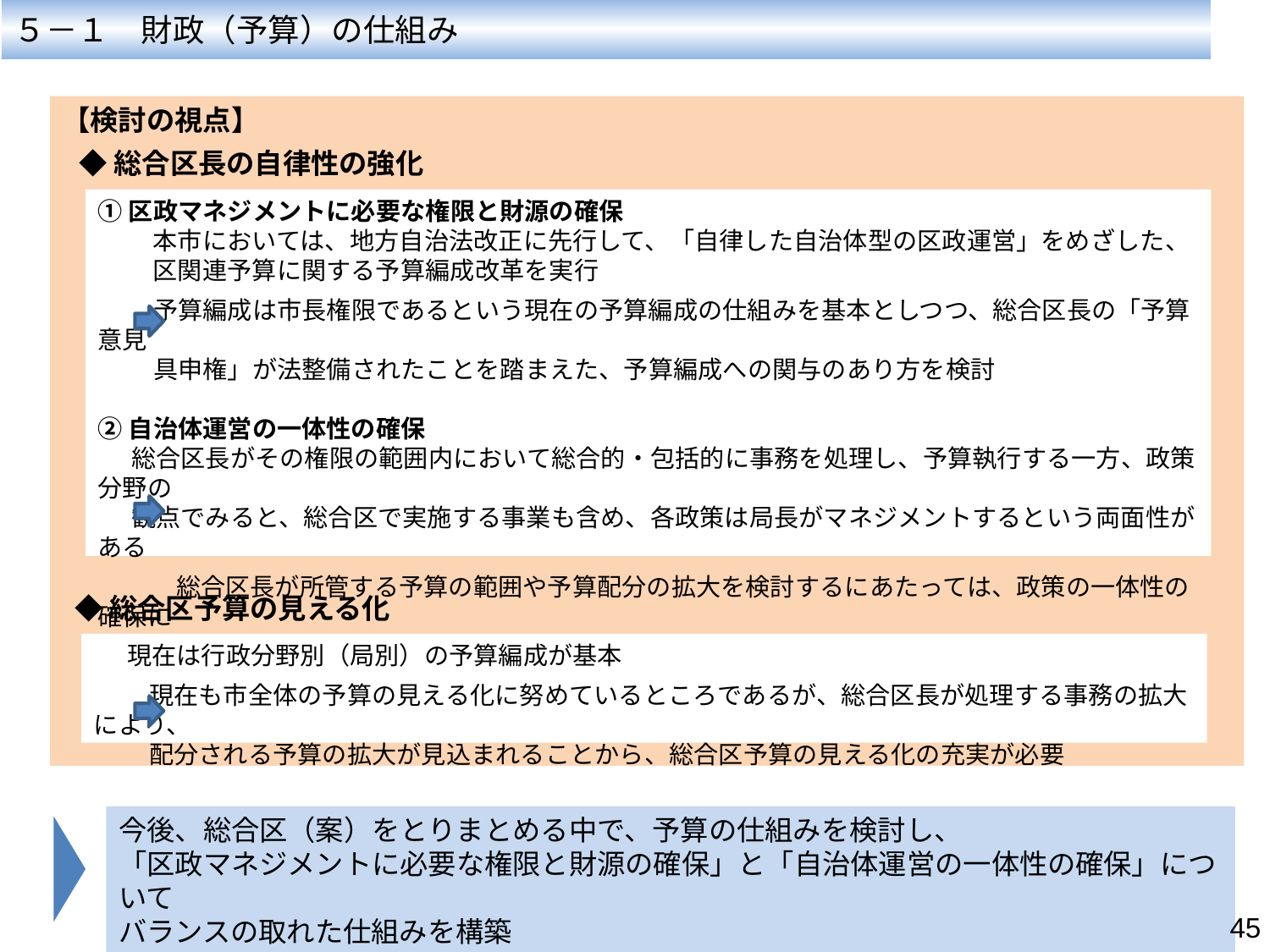

５－１　財政（予算）の仕組み

【検討の視点】

◆総合区長の自律性の強化
①区政マネジメントに必要な権限と財源の確保
　　 本市においては、地方自治法改正に先行して、「自律した自治体型の区政運営」をめざした、
　　 区関連予算に関する予算編成改革を実行

         予算編成は市長権限であるという現在の予算編成の仕組みを基本としつつ、総合区長の「予算意見
         具申権」が法整備されたことを踏まえた、予算編成への関与のあり方を検討

②自治体運営の一体性の確保
     総合区長がその権限の範囲内において総合的・包括的に事務を処理し、予算執行する一方、政策分野の
     観点でみると、総合区で実施する事業も含め、各政策は局長がマネジメントするという両面性がある

            　　　　　　総合区長が所管する予算の範囲や予算配分の拡大を検討するにあたっては、政策の一体性の確保に
         ついても考慮が必要

◆総合区予算の見える化
     現在は行政分野別（局別）の予算編成が基本

         現在も市全体の予算の見える化に努めているところであるが、総合区長が処理する事務の拡大により、
         配分される予算の拡大が見込まれることから、総合区予算の見える化の充実が必要

今後、総合区（案）をとりまとめる中で、予算の仕組みを検討し、
「区政マネジメントに必要な権限と財源の確保」と「自治体運営の一体性の確保」について
バランスの取れた仕組みを構築

45